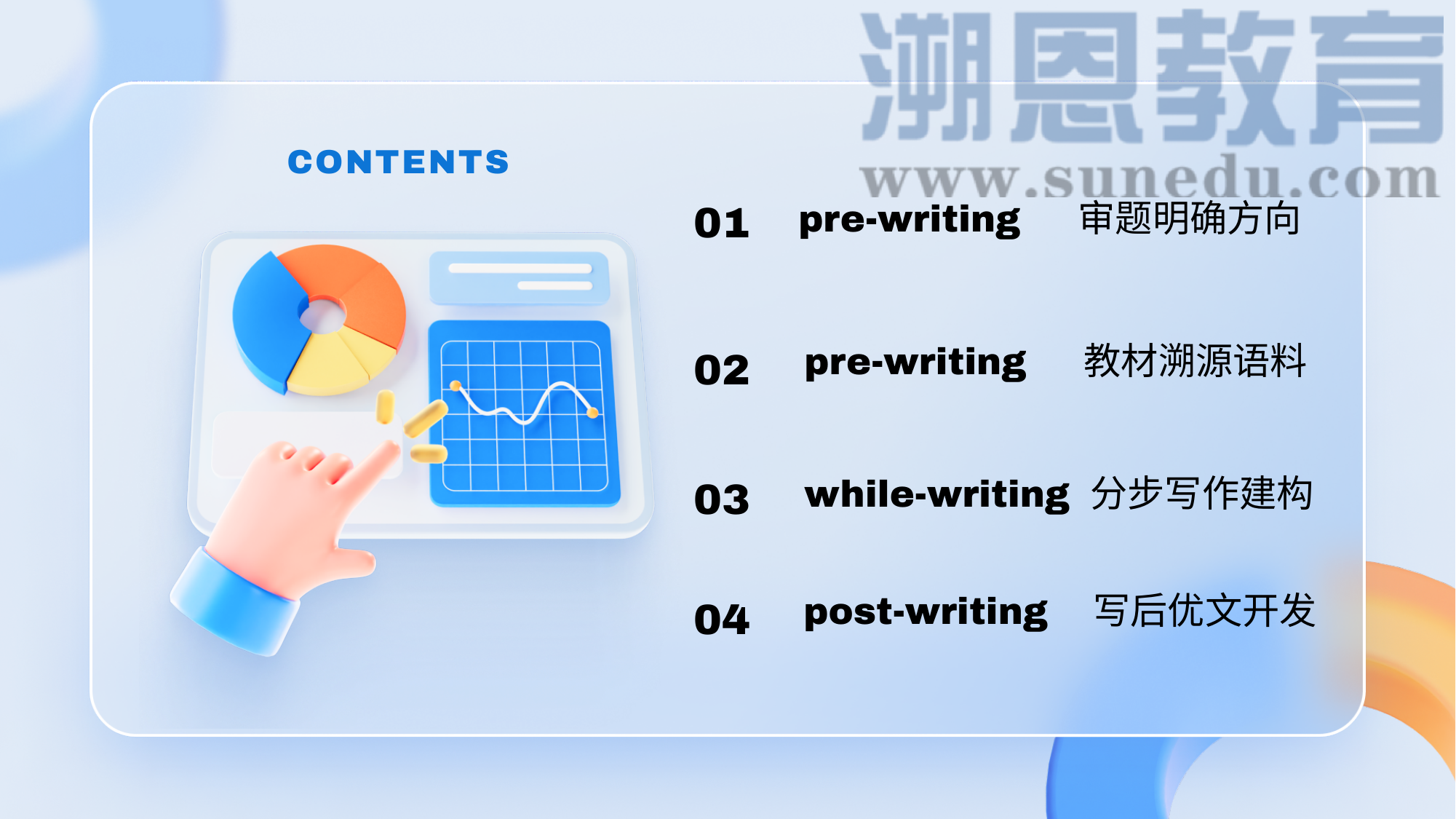

CONTENTS
01
pre-writing    审题明确方向
02
pre-writing    教材溯源语料
03
while-writing 分步写作建构

04
post-writing   写后优文开发